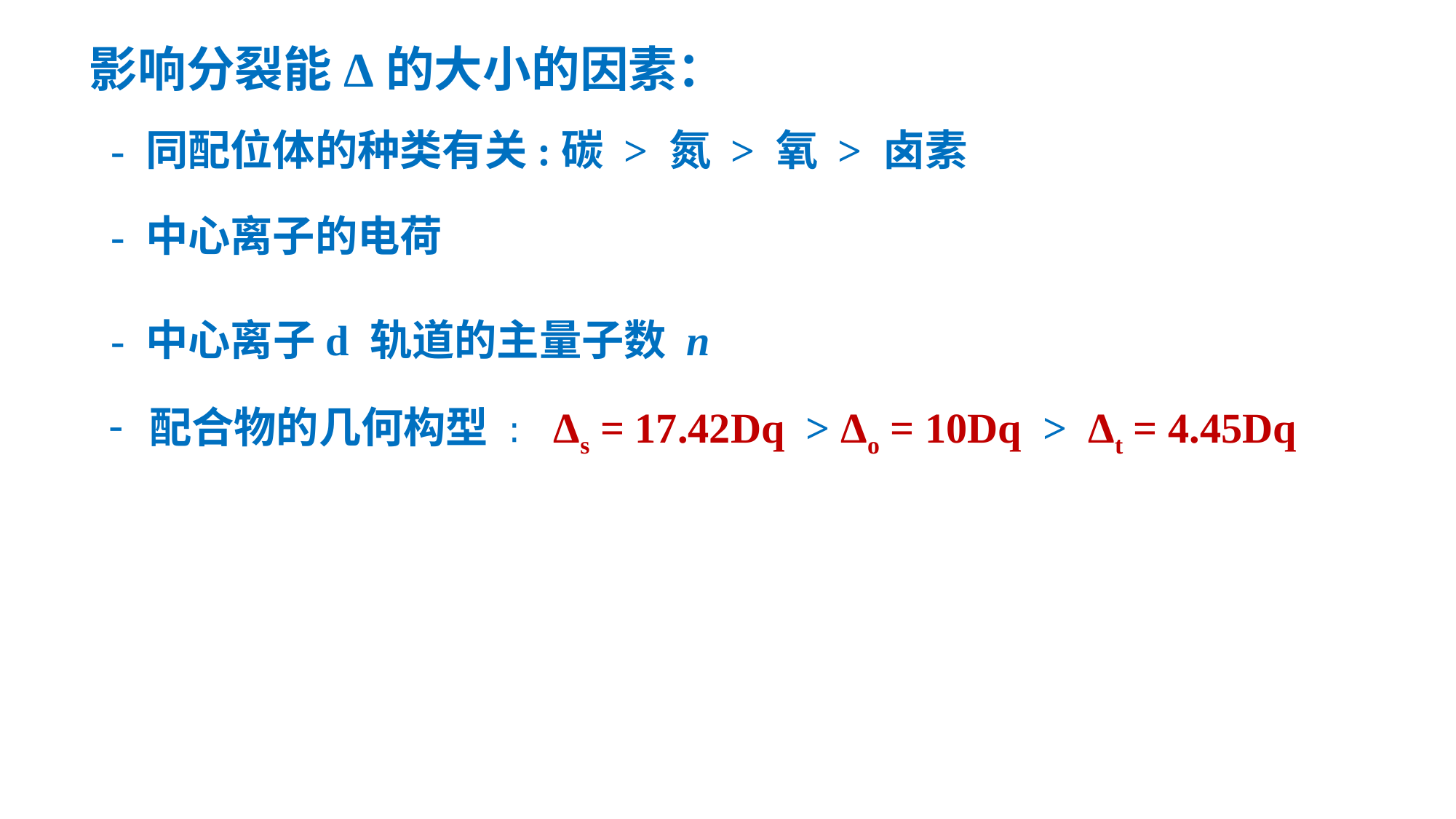

# 影响分裂能Δ的大小的因素：
       - 同配位体的种类有关:碳 > 氮 > 氧 > 卤素

- 中心离子的电荷
- 中心离子d 轨道的主量子数 n
- 配合物的几何构型 :   Δs = 17.42Dq  > Δo = 10Dq  >  Δt = 4.45Dq